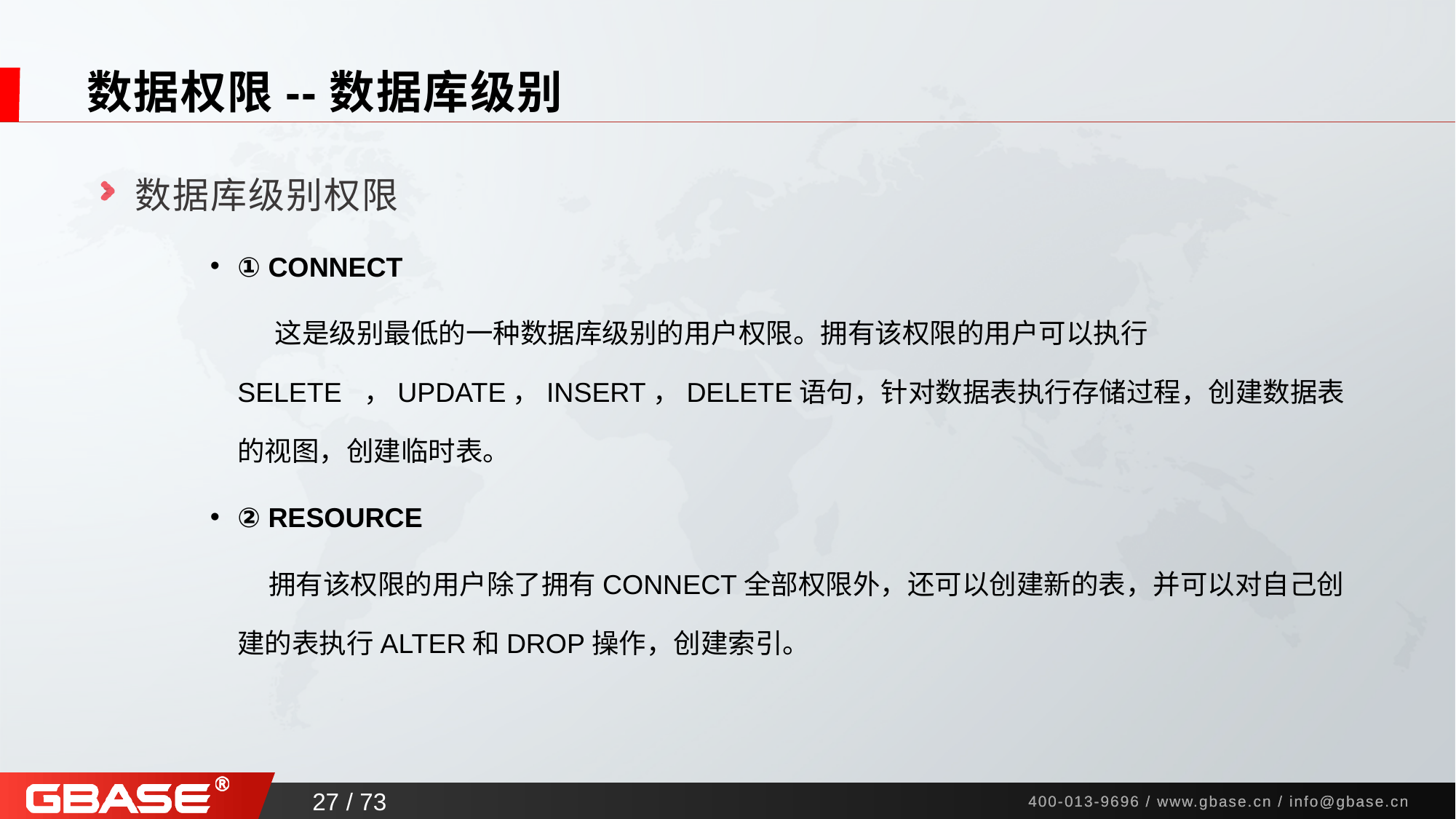

# 数据权限--数据库级别
数据库级别权限
① CONNECT
     这是级别最低的一种数据库级别的用户权限。拥有该权限的用户可以执行SELETE  ，UPDATE，INSERT，DELETE语句，针对数据表执行存储过程，创建数据表的视图，创建临时表。
② RESOURCE
    拥有该权限的用户除了拥有CONNECT全部权限外，还可以创建新的表，并可以对自己创建的表执行ALTER和DROP操作，创建索引。